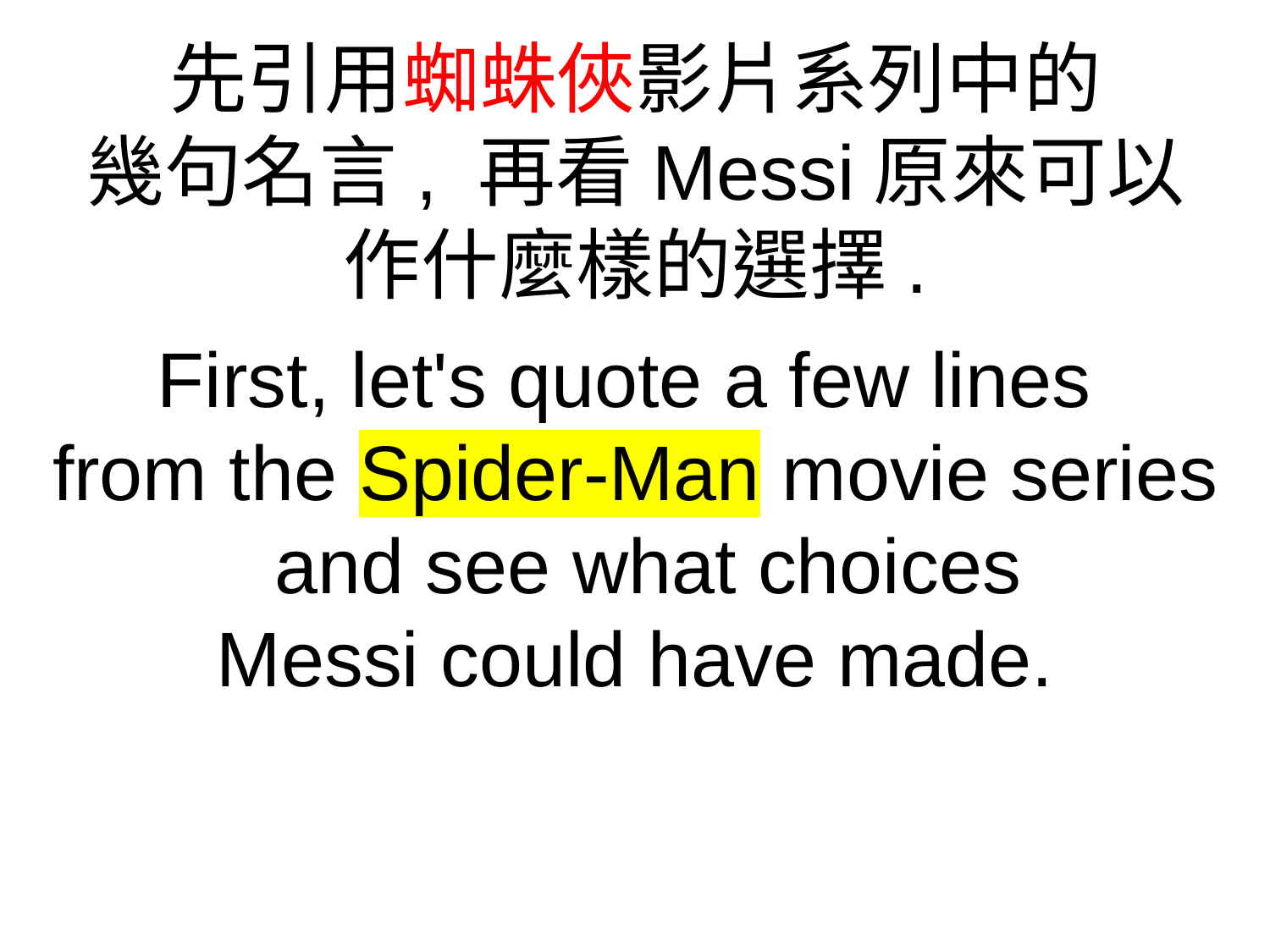

先引用蜘蛛俠影片系列中的
幾句名言, 再看Messi原來可以
作什麼樣的選擇.
First, let's quote a few lines
from the Spider-Man movie series and see what choices
Messi could have made.